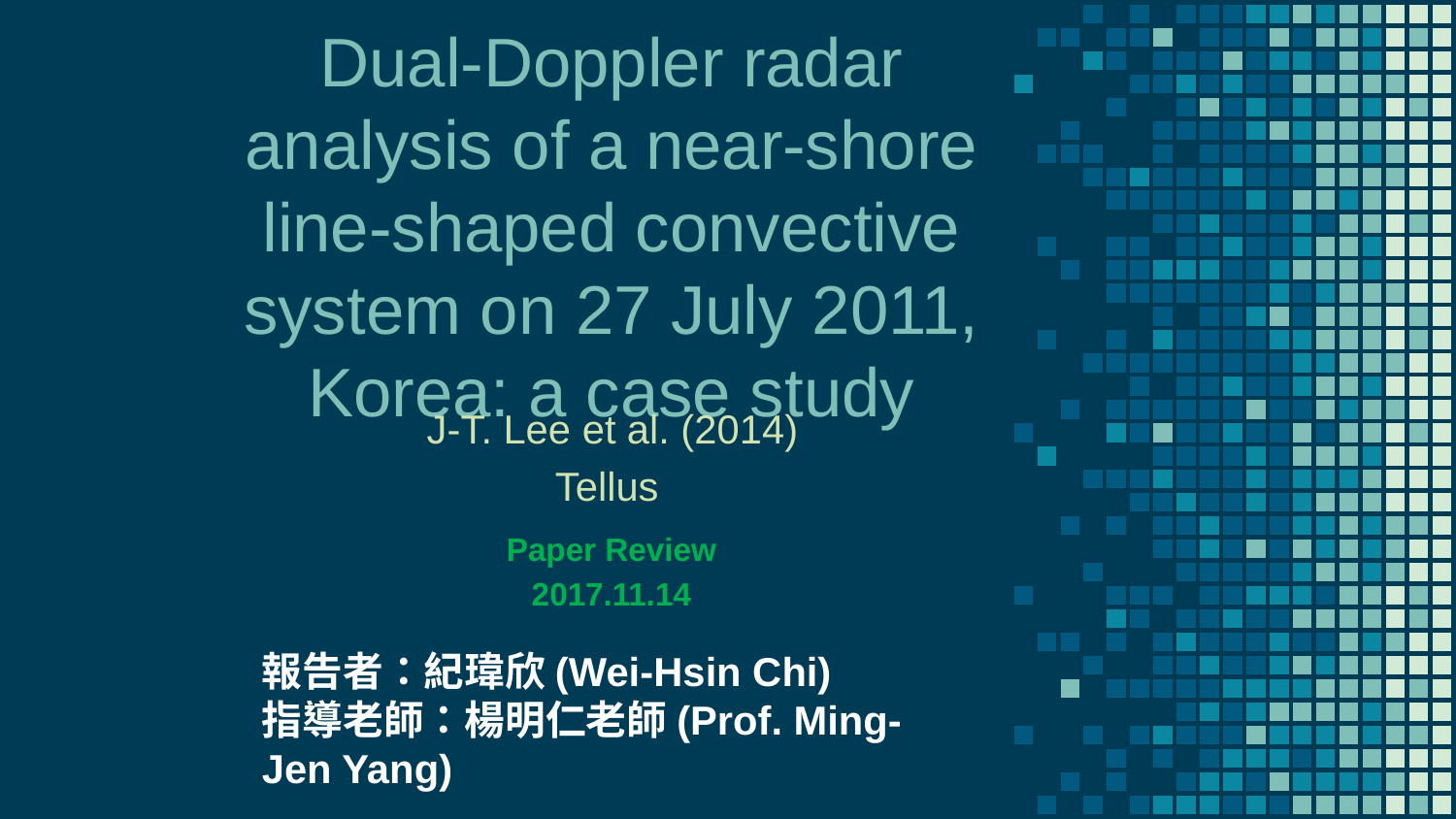

# Dual-Doppler radar analysis of a near-shore line-shaped convective system on 27 July 2011, Korea: a case study
J-T. Lee et al. (2014)
Tellus
Paper Review
2017.11.14
報告者：紀瑋欣(Wei-Hsin Chi)
指導老師：楊明仁老師(Prof. Ming-Jen Yang)